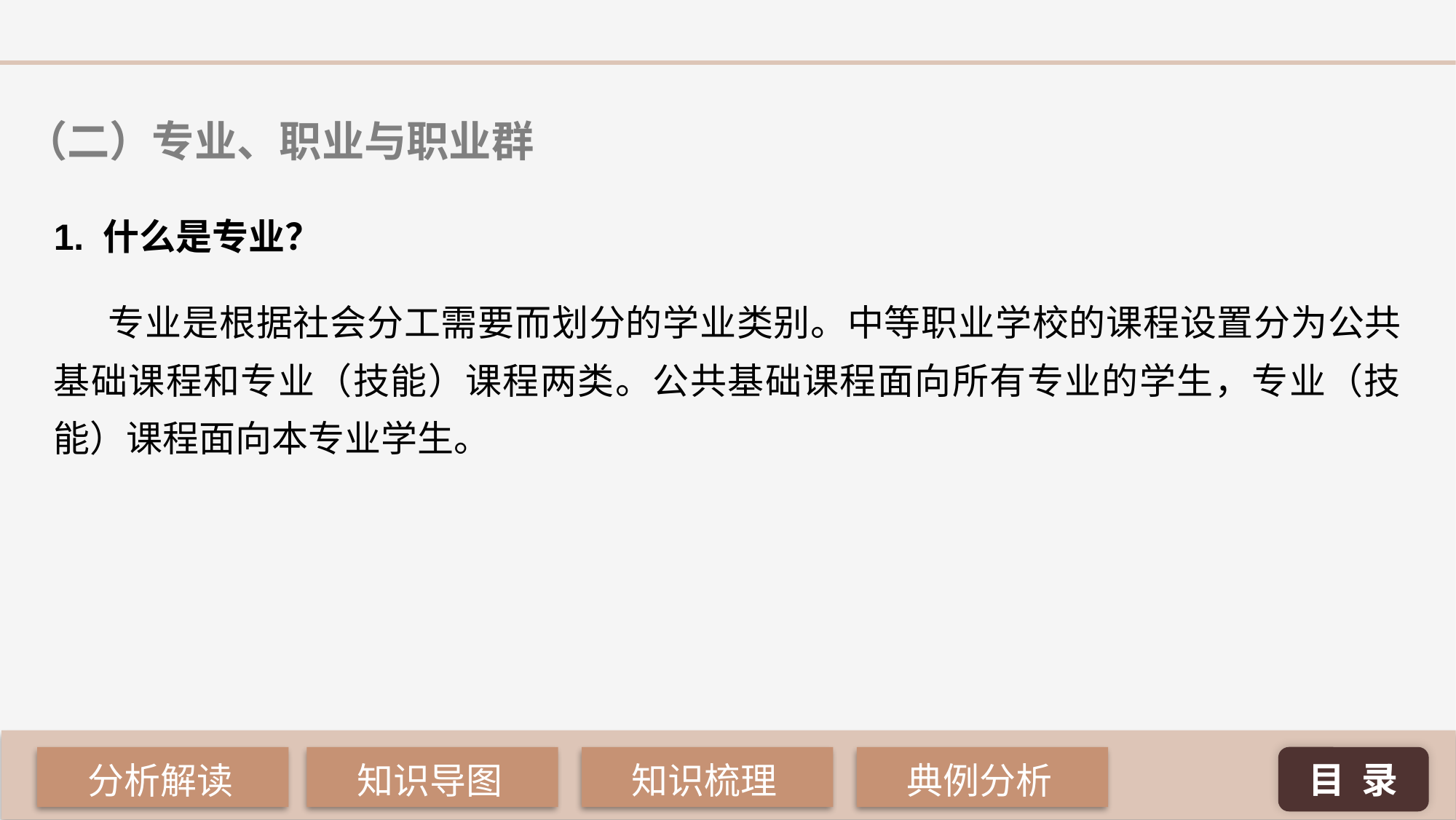

（二）专业、职业与职业群
1. 什么是专业？
专业是根据社会分工需要而划分的学业类别。中等职业学校的课程设置分为公共基础课程和专业（技能）课程两类。公共基础课程面向所有专业的学生，专业（技能）课程面向本专业学生。